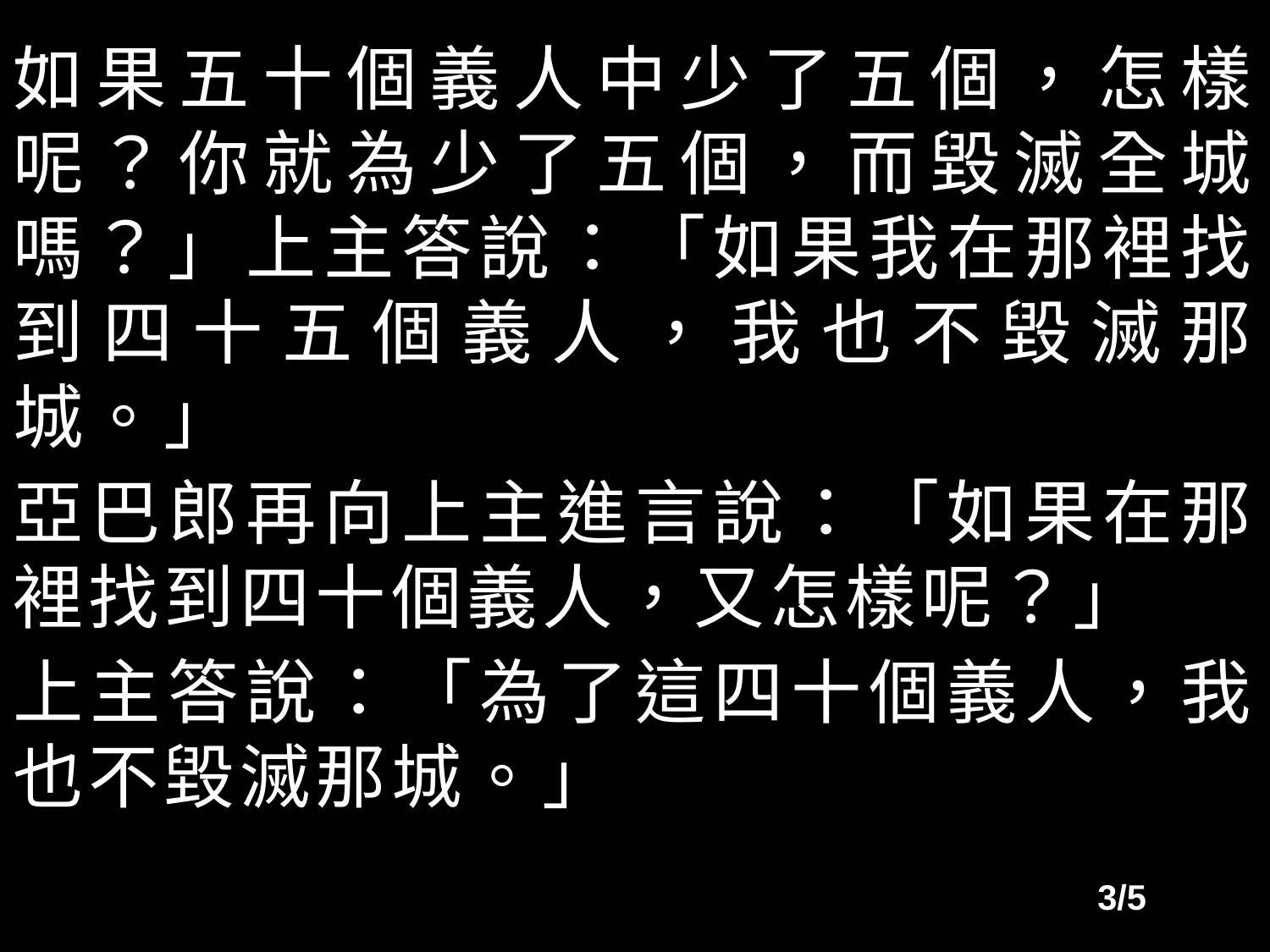

如果五十個義人中少了五個，怎樣呢？你就為少了五個，而毀滅全城嗎？」上主答說：「如果我在那裡找到四十五個義人，我也不毀滅那城。」
亞巴郎再向上主進言說：「如果在那裡找到四十個義人，又怎樣呢？」
上主答說：「為了這四十個義人，我也不毀滅那城。」
3/5